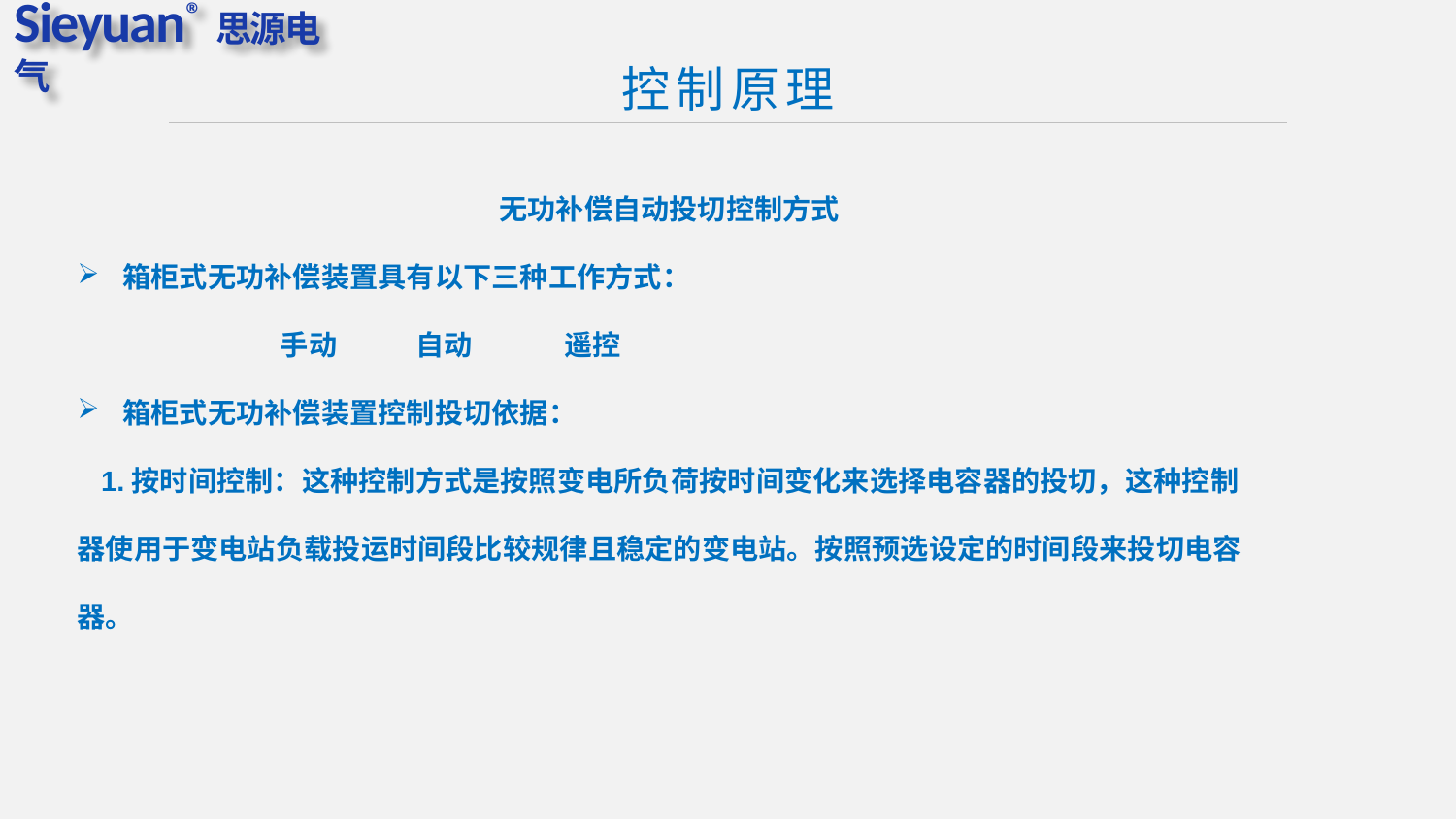

控制原理
无功补偿自动投切控制方式
箱柜式无功补偿装置具有以下三种工作方式：
                              手动            自动              遥控
箱柜式无功补偿装置控制投切依据：
   1.按时间控制：这种控制方式是按照变电所负荷按时间变化来选择电容器的投切，这种控制器使用于变电站负载投运时间段比较规律且稳定的变电站。按照预选设定的时间段来投切电容器。